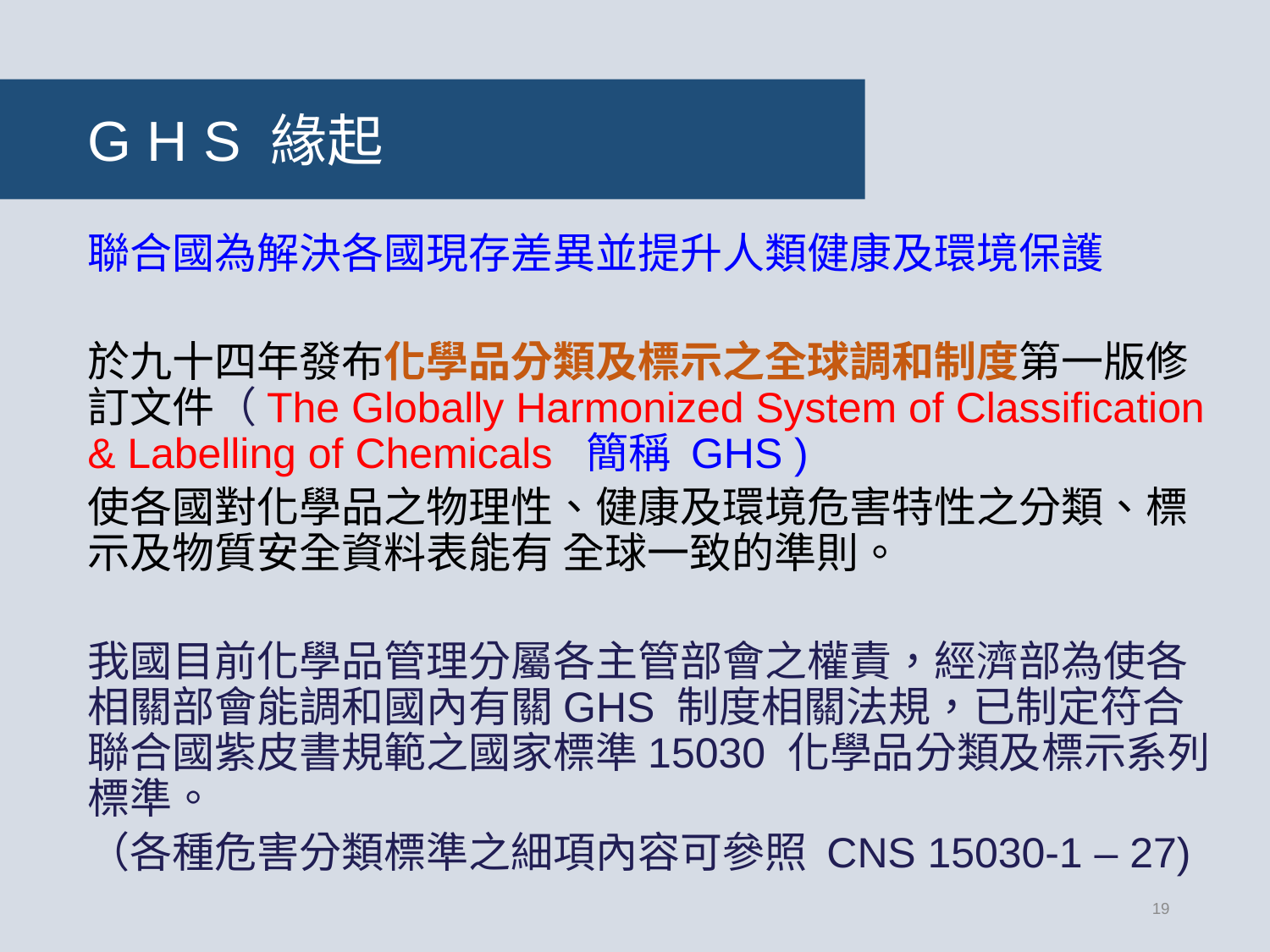

# G H S 緣起
聯合國為解決各國現存差異並提升人類健康及環境保護

於九十四年發布化學品分類及標示之全球調和制度第一版修訂文件（The Globally Harmonized System of Classification & Labelling of Chemicals  簡稱 GHS )
使各國對化學品之物理性、健康及環境危害特性之分類、標示及物質安全資料表能有 全球一致的準則。

我國目前化學品管理分屬各主管部會之權責，經濟部為使各相關部會能調和國內有關GHS 制度相關法規，已制定符合聯合國紫皮書規範之國家標準15030 化學品分類及標示系列標準。
（各種危害分類標準之細項內容可參照 CNS 15030-1 – 27)
19